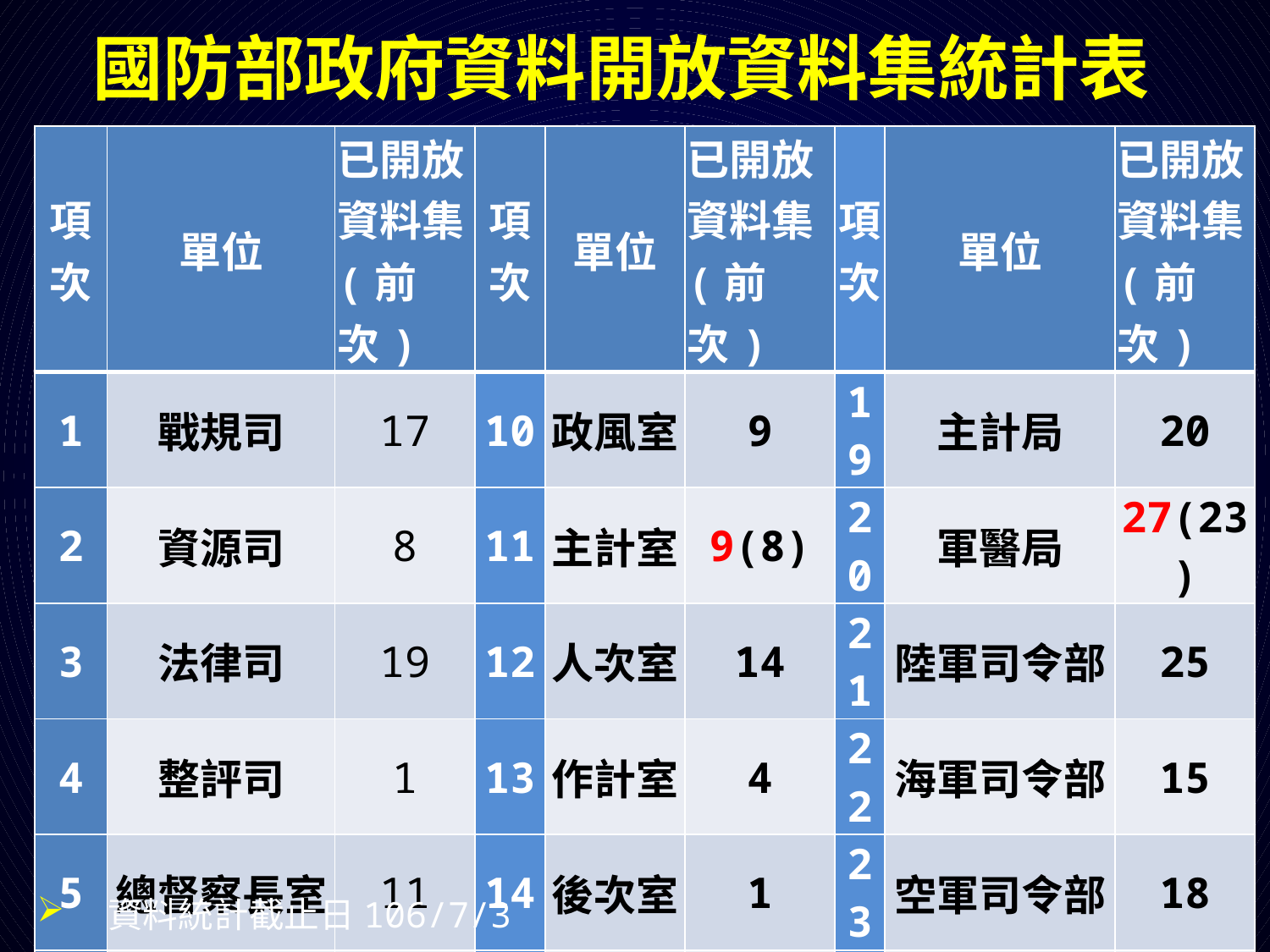

國防部政府資料開放資料集統計表
| 項次 | 單位 | 已開放資料集 (前次) | 項次 | 單位 | 已開放資料集 (前次) | 項次 | 單位 | 已開放資料集 (前次) |
| --- | --- | --- | --- | --- | --- | --- | --- | --- |
| 1 | 戰規司 | 17 | 10 | 政風室 | 9 | 19 | 主計局 | 20 |
| 2 | 資源司 | 8 | 11 | 主計室 | 9(8) | 20 | 軍醫局 | 27(23) |
| 3 | 法律司 | 19 | 12 | 人次室 | 14 | 21 | 陸軍司令部 | 25 |
| 4 | 整評司 | 1 | 13 | 作計室 | 4 | 22 | 海軍司令部 | 15 |
| 5 | 總督察長室 | 11 | 14 | 後次室 | 1 | 23 | 空軍司令部 | 18 |
| 6 | 全動室 | 7 | 15 | 通次室 | 5 | 24 | 後備指揮部 | 24 |
| 7 | 採購室 | 9 | 16 | 訓次室 | 1 | 25 | 憲兵指揮部 | 14 |
| 8 | 政辦室 | 14 | 17 | 政戰局 | 17 | 26 | 國防大學 | 23 |
| 9 | 人事室 | 5 | 18 | 軍備局 | 15 | 27 | 中正預校 | 15 |
| 總計 |  | 347(342) |  |  |  |  |  |  |
10
資料統計截止日106/7/3